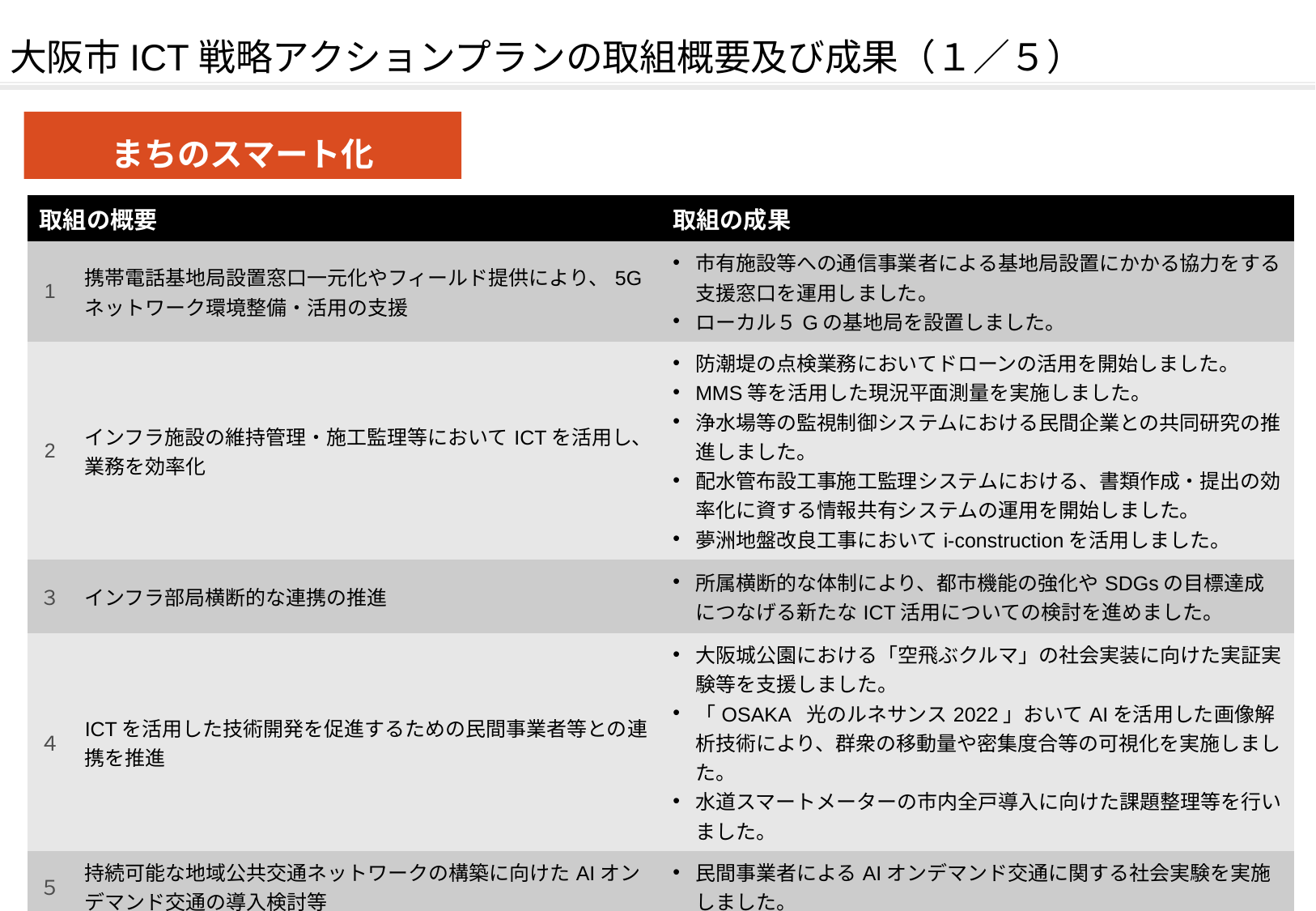

大阪市ICT戦略アクションプランの取組概要及び成果（１／５）
まちのスマート化
| 取組の概要 |  | 取組の成果 |
| --- | --- | --- |
| 1 | 携帯電話基地局設置窓口一元化やフィールド提供により、5Gネットワーク環境整備・活用の支援 | 市有施設等への通信事業者による基地局設置にかかる協力をする支援窓口を運用しました。 ローカル５Gの基地局を設置しました。 |
| 2 | インフラ施設の維持管理・施工監理等においてICTを活用し、業務を効率化 | 防潮堤の点検業務においてドローンの活用を開始しました。 MMS等を活用した現況平面測量を実施しました。 浄水場等の監視制御システムにおける民間企業との共同研究の推進しました。 配水管布設工事施工監理システムにおける、書類作成・提出の効率化に資する情報共有システムの運用を開始しました。 夢洲地盤改良工事においてi-constructionを活用しました。 |
| ３ | インフラ部局横断的な連携の推進 | 所属横断的な体制により、都市機能の強化やSDGsの目標達成につなげる新たなICT活⽤についての検討を進めました。 |
| ４ | ICTを活用した技術開発を促進するための民間事業者等との連携を推進 | 大阪城公園における「空飛ぶクルマ」の社会実装に向けた実証実験等を支援しました。 「OSAKA 光のルネサンス2022」おいてAIを活用した画像解析技術により、群衆の移動量や密集度合等の可視化を実施しました。 水道スマートメーターの市内全戸導入に向けた課題整理等を行いました。 |
| ５ | 持続可能な地域公共交通ネットワークの構築に向けたAIオンデマンド交通の導入検討等 | 民間事業者によるAIオンデマンド交通に関する社会実験を実施しました。 |
4